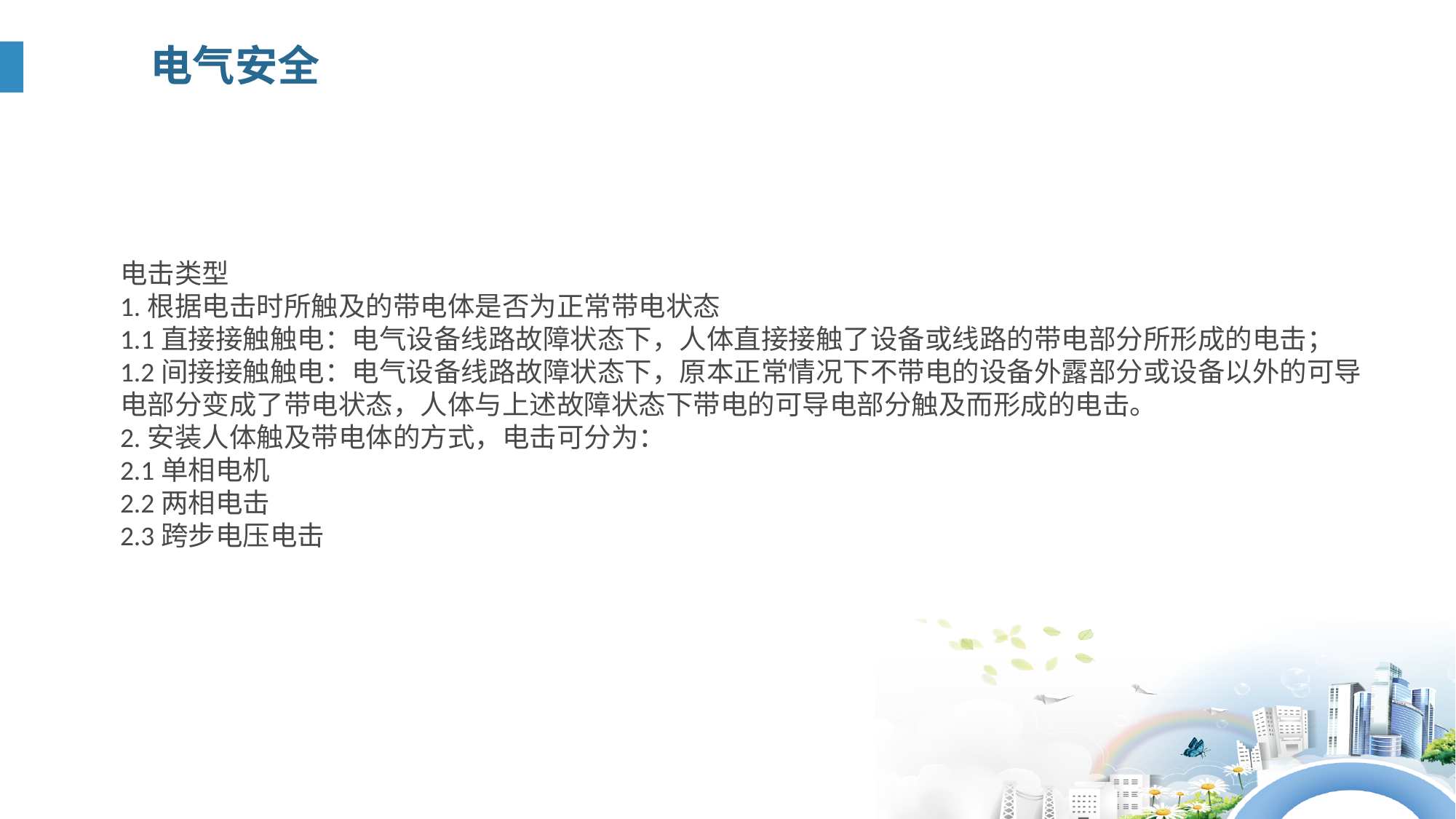

电气安全
电击类型
1.根据电击时所触及的带电体是否为正常带电状态
1.1直接接触触电：电气设备线路故障状态下，人体直接接触了设备或线路的带电部分所形成的电击；
1.2间接接触触电：电气设备线路故障状态下，原本正常情况下不带电的设备外露部分或设备以外的可导电部分变成了带电状态，人体与上述故障状态下带电的可导电部分触及而形成的电击。
2.安装人体触及带电体的方式，电击可分为：
2.1单相电机
2.2两相电击
2.3跨步电压电击